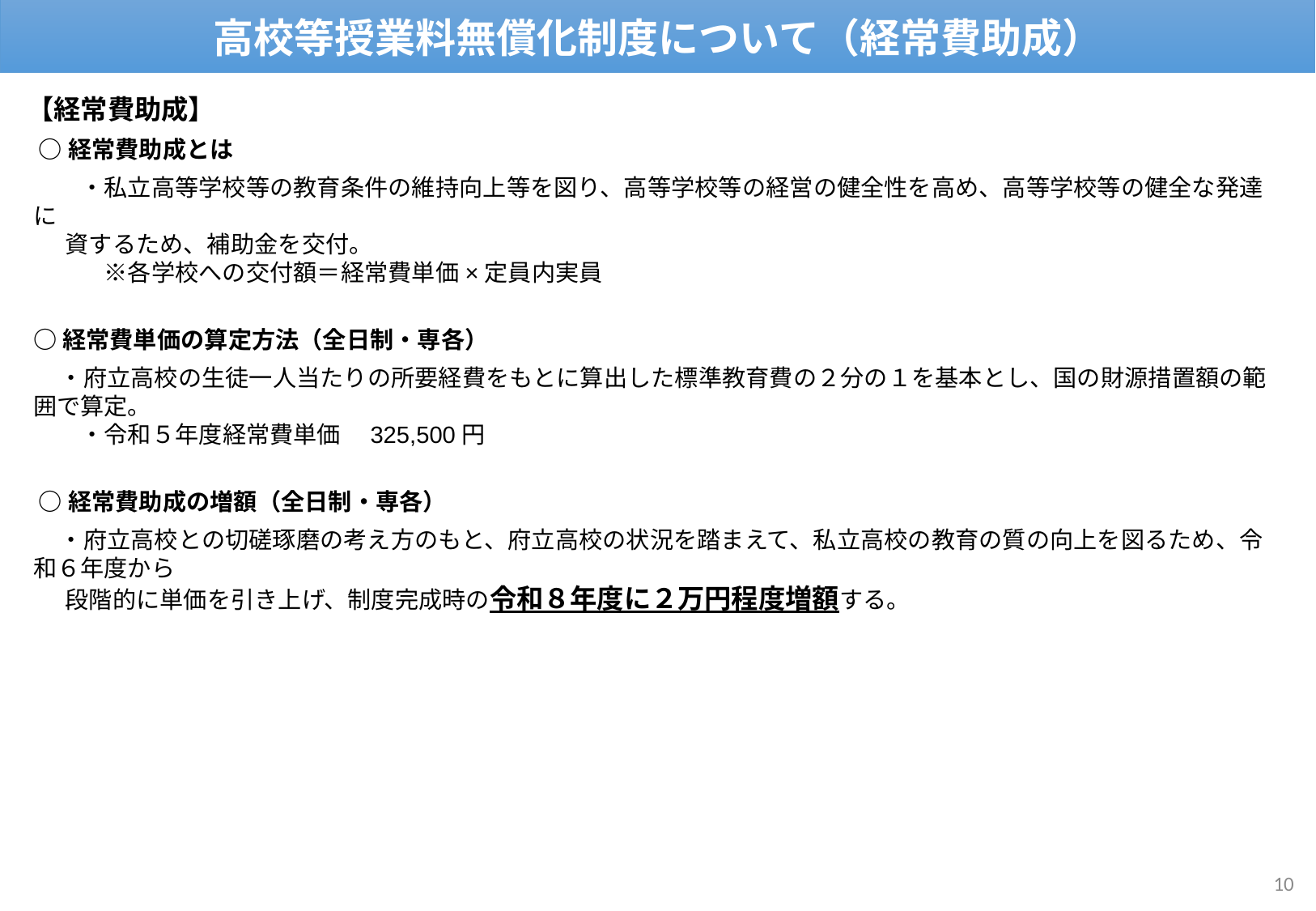

高校等授業料無償化制度について（経常費助成）
【経常費助成】
 ○経常費助成とは
　　・私立高等学校等の教育条件の維持向上等を図り、高等学校等の経営の健全性を高め、高等学校等の健全な発達に
     資するため、補助金を交付。
　　　※各学校への交付額＝経常費単価×定員内実員

○経常費単価の算定方法（全日制・専各）
    ・府立高校の生徒一人当たりの所要経費をもとに算出した標準教育費の２分の１を基本とし、国の財源措置額の範囲で算定。
　　・令和５年度経常費単価　325,500円

 ○経常費助成の増額（全日制・専各）
    ・府立高校との切磋琢磨の考え方のもと、府立高校の状況を踏まえて、私立高校の教育の質の向上を図るため、令和６年度から
     段階的に単価を引き上げ、制度完成時の令和８年度に２万円程度増額する。
10